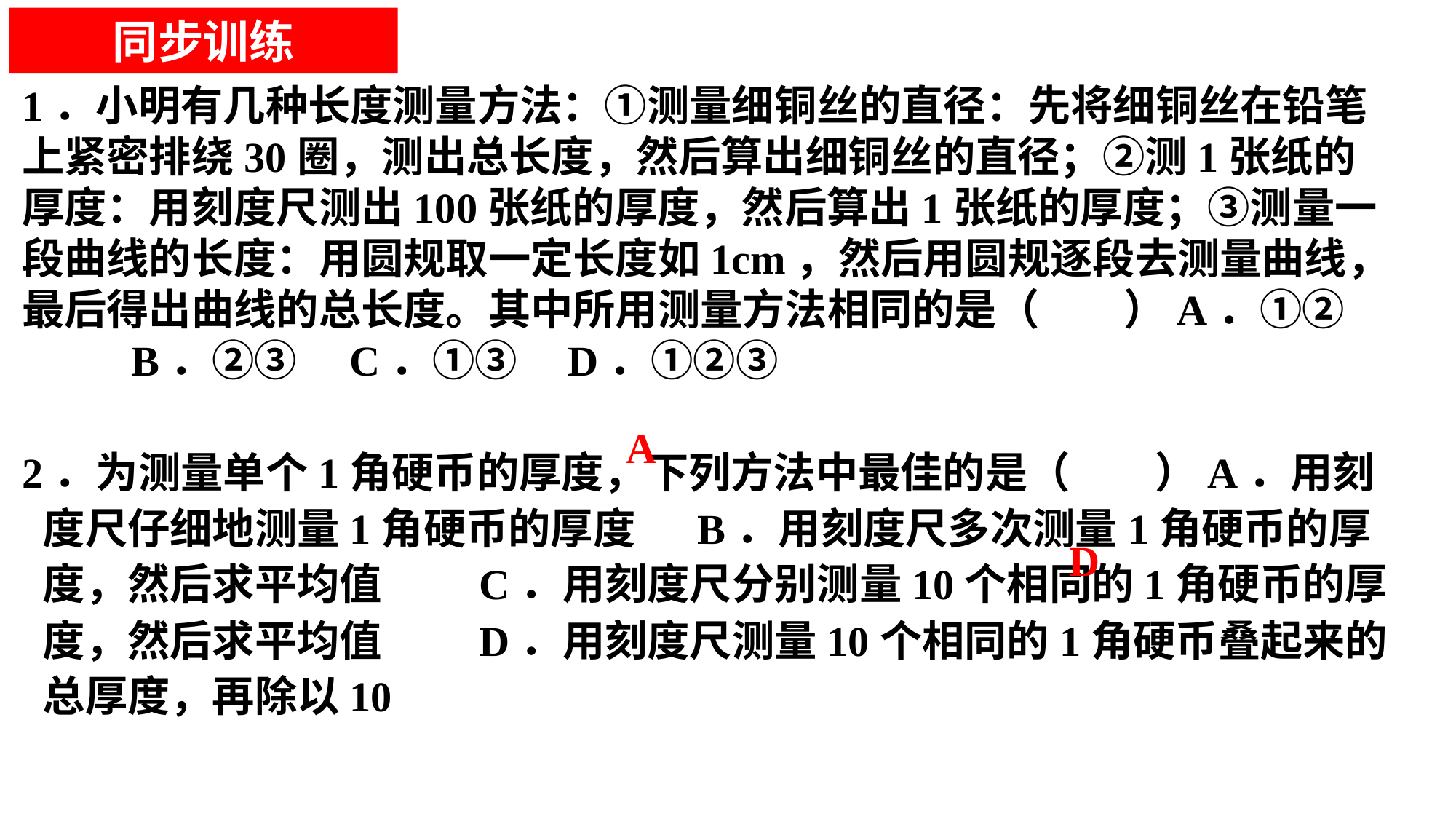

同步训练
1．小明有几种长度测量方法：①测量细铜丝的直径：先将细铜丝在铅笔上紧密排绕30圈，测出总长度，然后算出细铜丝的直径；②测1张纸的厚度：用刻度尺测出100张纸的厚度，然后算出1张纸的厚度；③测量一段曲线的长度：用圆规取一定长度如1cm，然后用圆规逐段去测量曲线，最后得出曲线的总长度。其中所用测量方法相同的是（　　）A．①②	B．②③	C．①③	D．①②③

2．为测量单个1角硬币的厚度，下列方法中最佳的是（　　）A．用刻度尺仔细地测量1角硬币的厚度	B．用刻度尺多次测量1角硬币的厚度，然后求平均值	C．用刻度尺分别测量10个相同的1角硬币的厚度，然后求平均值	D．用刻度尺测量10个相同的1角硬币叠起来的总厚度，再除以10

A
D